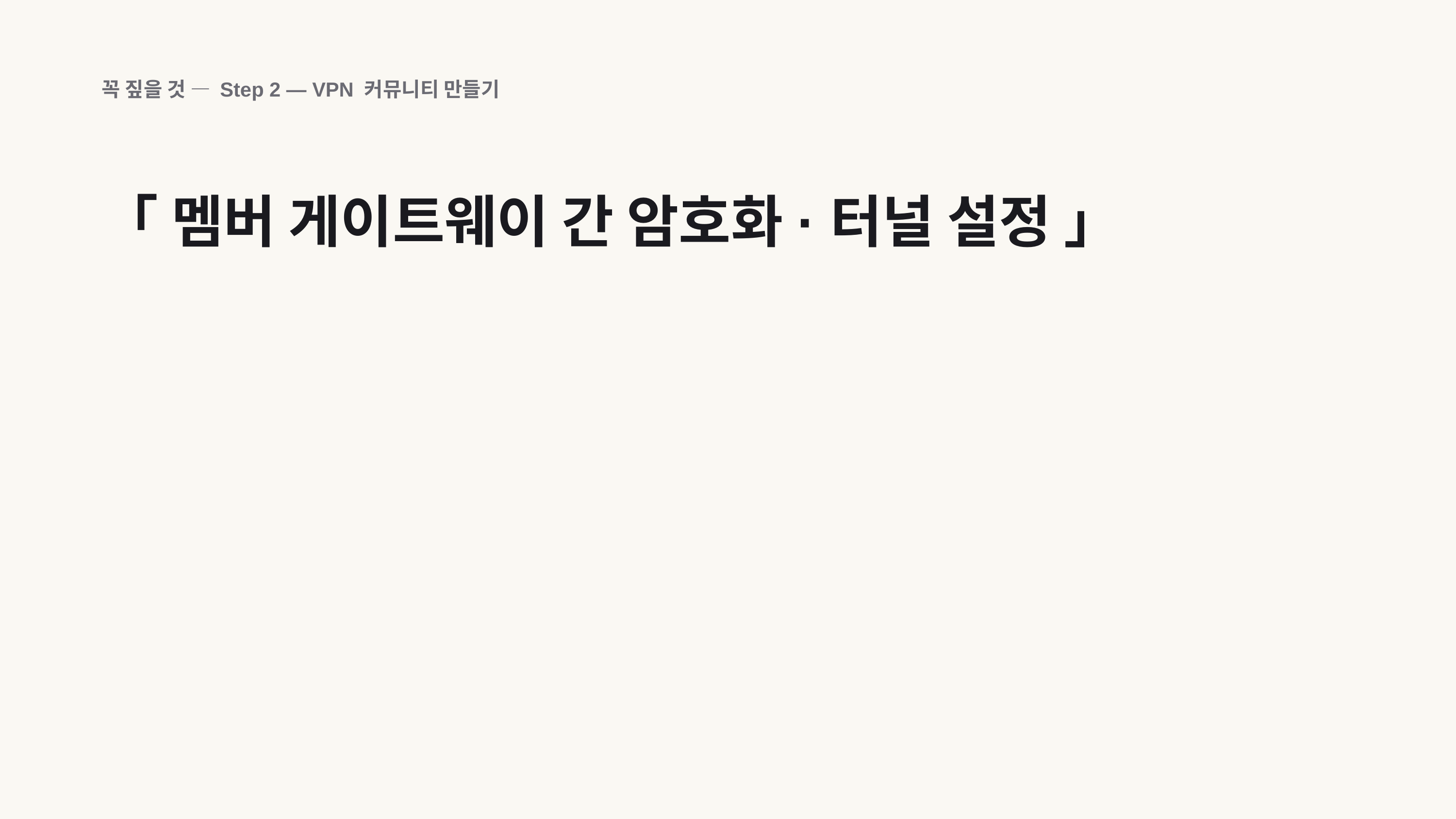

꼭 짚을 것 — Step 2 — VPN 커뮤니티 만들기
「 멤버 게이트웨이 간 암호화·터널 설정 」